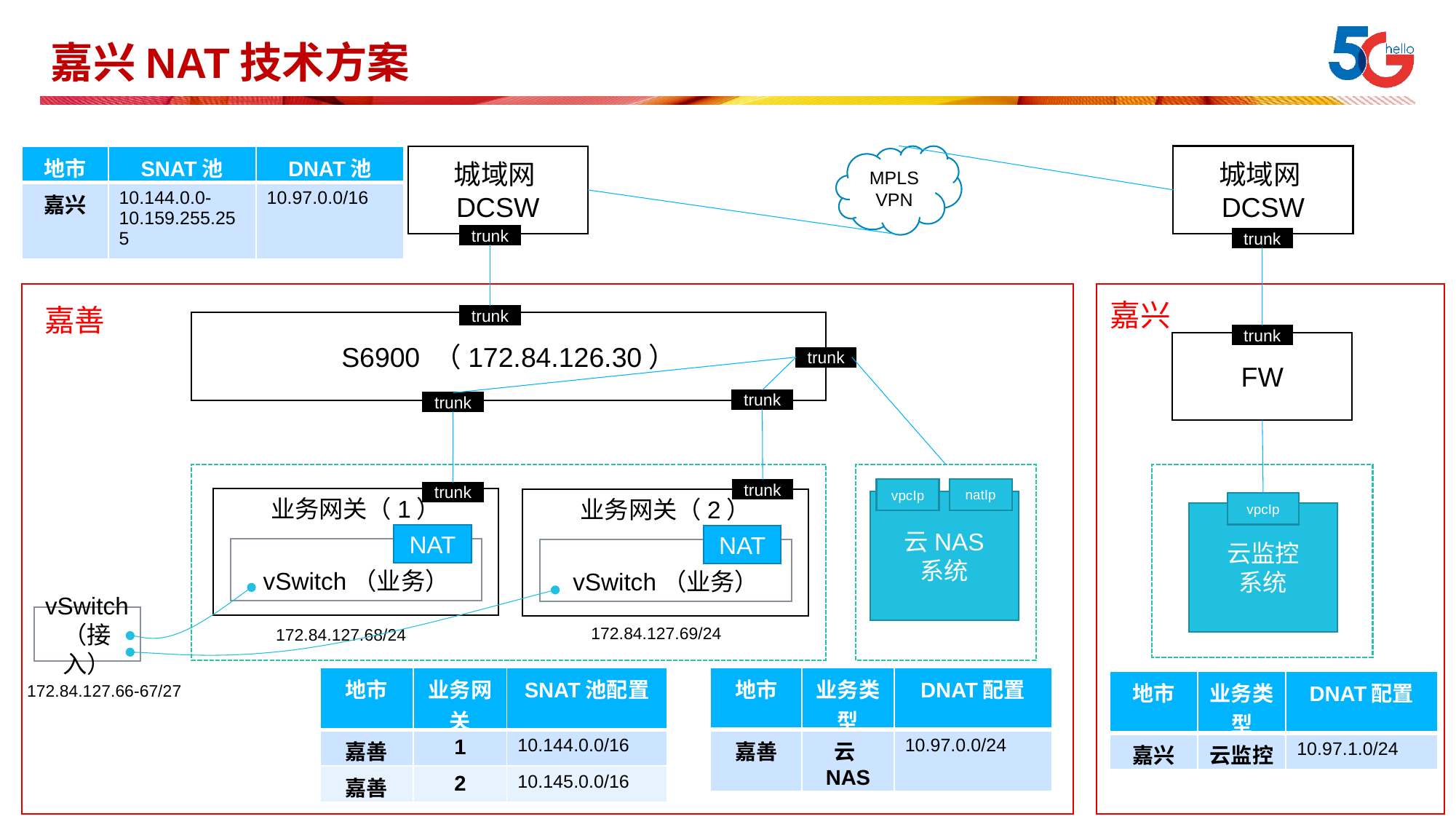

# 嘉兴NAT技术方案
MPLS VPN
城域网DCSW
城域网DCSW
| 地市 | SNAT池 | DNAT池 |
| --- | --- | --- |
| 嘉兴 | 10.144.0.0-10.159.255.255 | 10.97.0.0/16 |
trunk
trunk

嘉兴
嘉善
trunk
trunk
S6900 （172.84.126.30）
trunk
trunk
FW
trunk
trunk
trunk

natIp
vpcIp
trunk
trunk
业务网关（1）
NAT
vSwitch（业务）
业务网关（2）
NAT
vSwitch（业务）
云NAS
系统
vpcIp
云监控
系统

vSwitch（接入）
172.84.127.69/24
172.84.127.68/24
| 地市 | 业务类型 | DNAT配置 |
| --- | --- | --- |
| 嘉善 | 云NAS | 10.97.0.0/24 |
| 地市 | 业务网关 | SNAT池配置 |
| --- | --- | --- |
| 嘉善 | 1 | 10.144.0.0/16 |
| 嘉善 | 2 | 10.145.0.0/16 |
| 地市 | 业务类型 | DNAT配置 |
| --- | --- | --- |
| 嘉兴 | 云监控 | 10.97.1.0/24 |
172.84.127.66-67/27